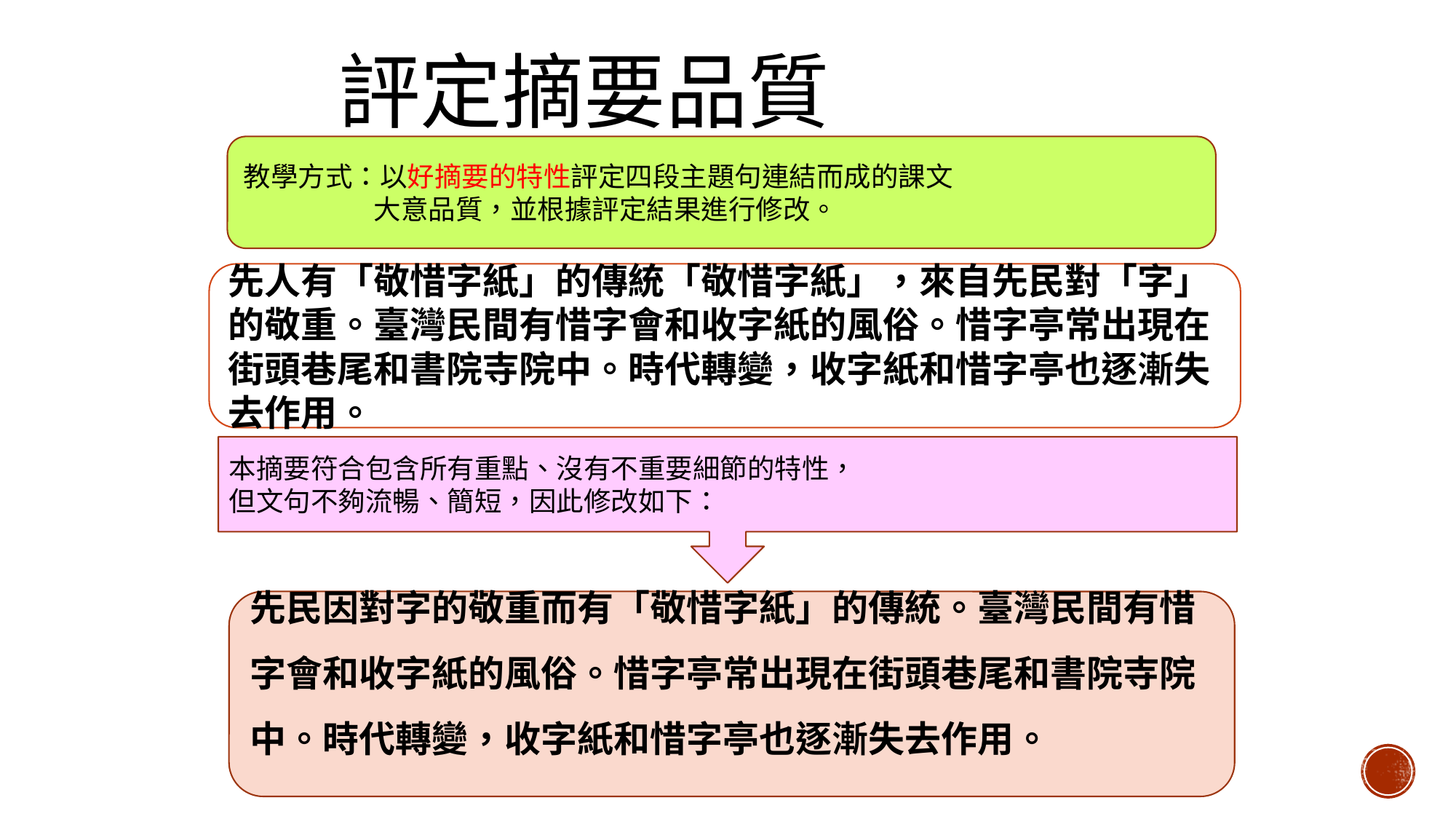

# 評定摘要品質
教學方式：以好摘要的特性評定四段主題句連結而成的課文
                    大意品質，並根據評定結果進行修改。
先人有「敬惜字紙」的傳統「敬惜字紙」，來自先民對「字」的敬重。臺灣民間有惜字會和收字紙的風俗。惜字亭常出現在街頭巷尾和書院寺院中。時代轉變，收字紙和惜字亭也逐漸失去作用。
本摘要符合包含所有重點、沒有不重要細節的特性，
但文句不夠流暢、簡短，因此修改如下：
先民因對字的敬重而有「敬惜字紙」的傳統。臺灣民間有惜字會和收字紙的風俗。惜字亭常出現在街頭巷尾和書院寺院中。時代轉變，收字紙和惜字亭也逐漸失去作用。